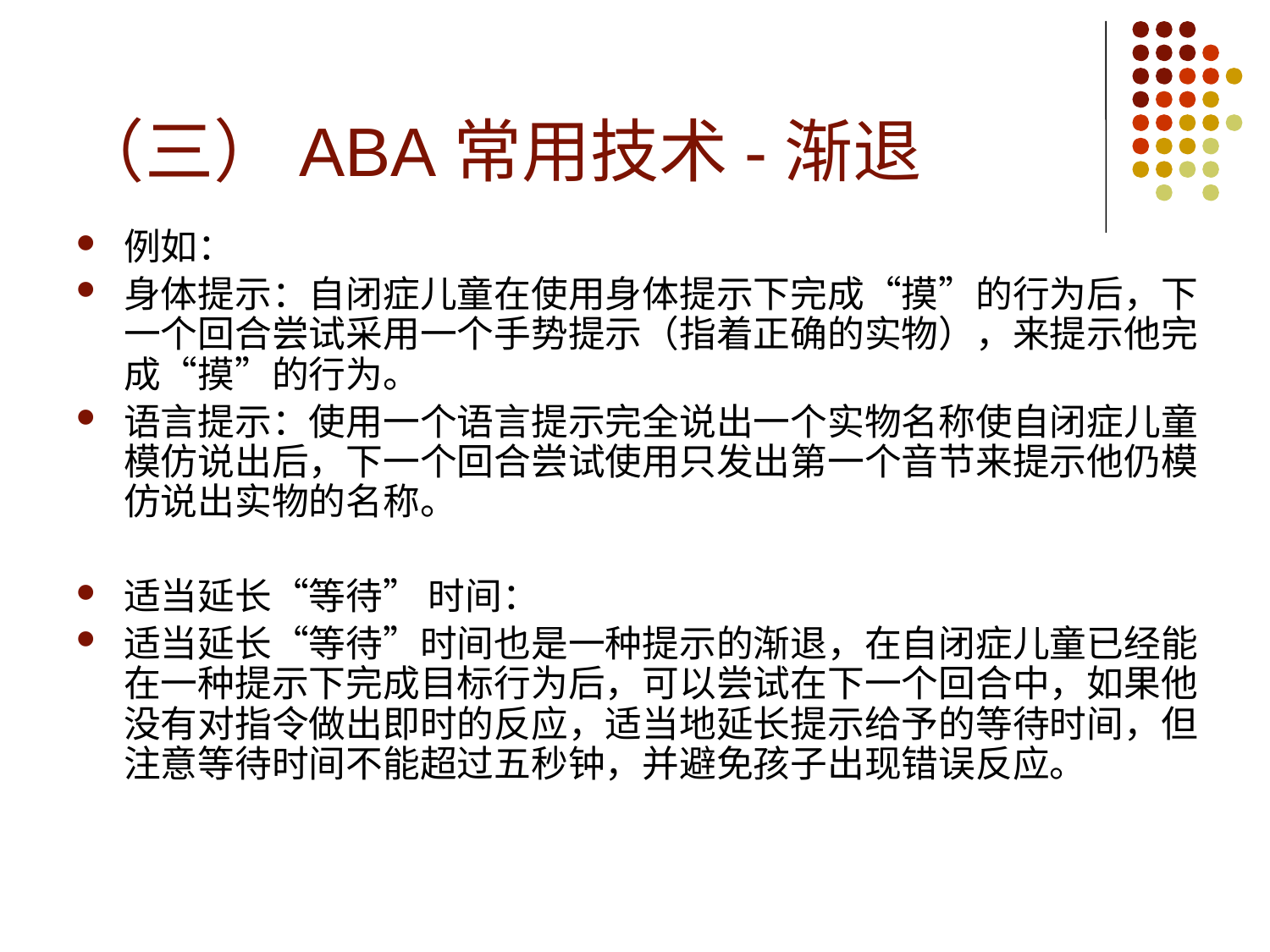

# （三）ABA常用技术-渐退
例如：
身体提示：自闭症儿童在使用身体提示下完成“摸”的行为后，下一个回合尝试采用一个手势提示（指着正确的实物），来提示他完成“摸”的行为。
语言提示：使用一个语言提示完全说出一个实物名称使自闭症儿童模仿说出后，下一个回合尝试使用只发出第一个音节来提示他仍模仿说出实物的名称。

适当延长“等待” 时间：
适当延长“等待”时间也是一种提示的渐退，在自闭症儿童已经能在一种提示下完成目标行为后，可以尝试在下一个回合中，如果他没有对指令做出即时的反应，适当地延长提示给予的等待时间，但注意等待时间不能超过五秒钟，并避免孩子出现错误反应。